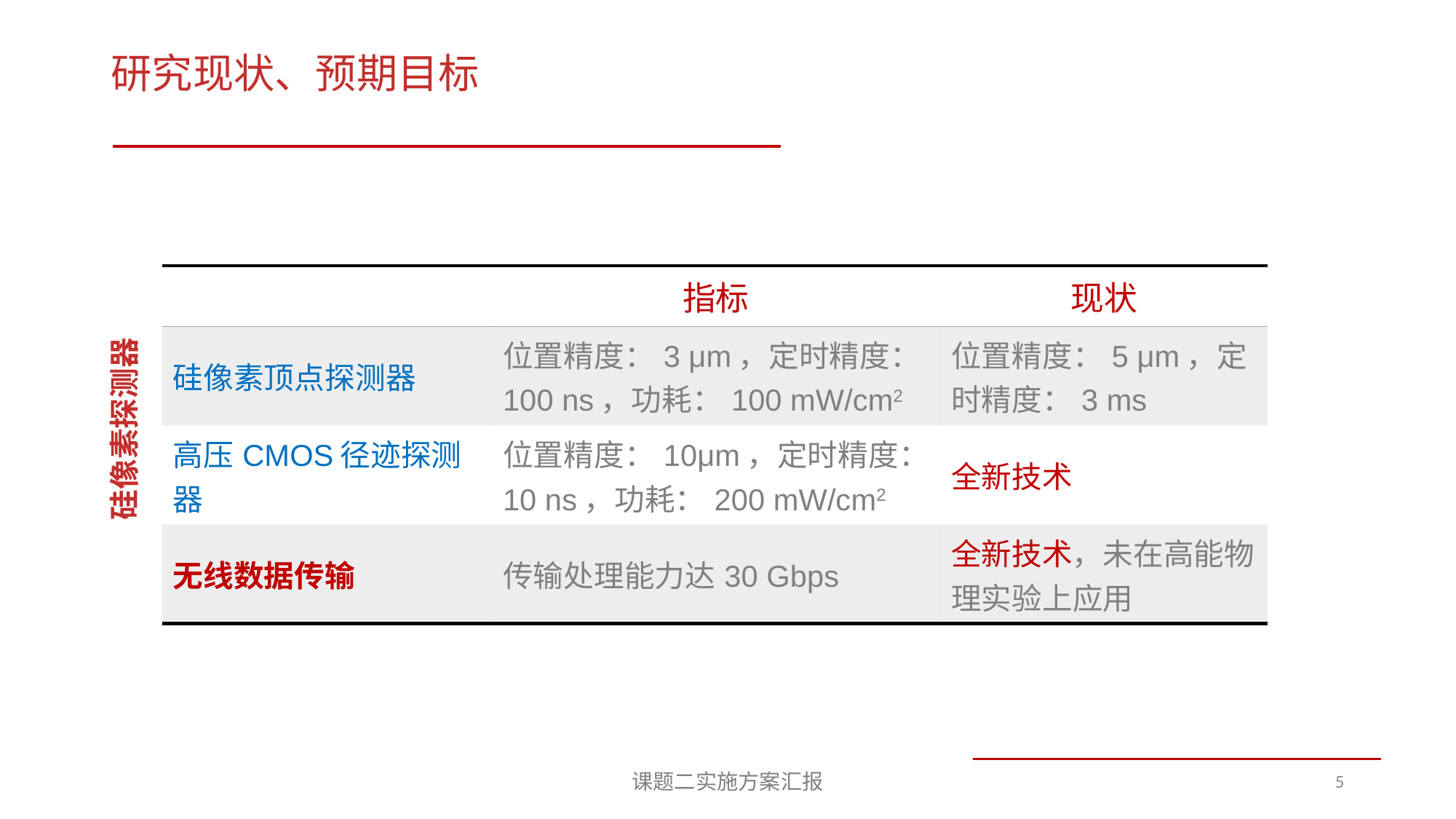

# 研究现状、预期目标
|  | 指标 | 现状 |
| --- | --- | --- |
| 硅像素顶点探测器 | 位置精度：3 μm，定时精度：100 ns，功耗：100 mW/cm2 | 位置精度：5 μm，定时精度：3 ms |
| 高压CMOS径迹探测器 | 位置精度：10μm，定时精度：10 ns，功耗：200 mW/cm2 | 全新技术 |
| 无线数据传输 | 传输处理能力达30 Gbps | 全新技术，未在高能物理实验上应用 |
硅像素探测器
课题二实施方案汇报
5